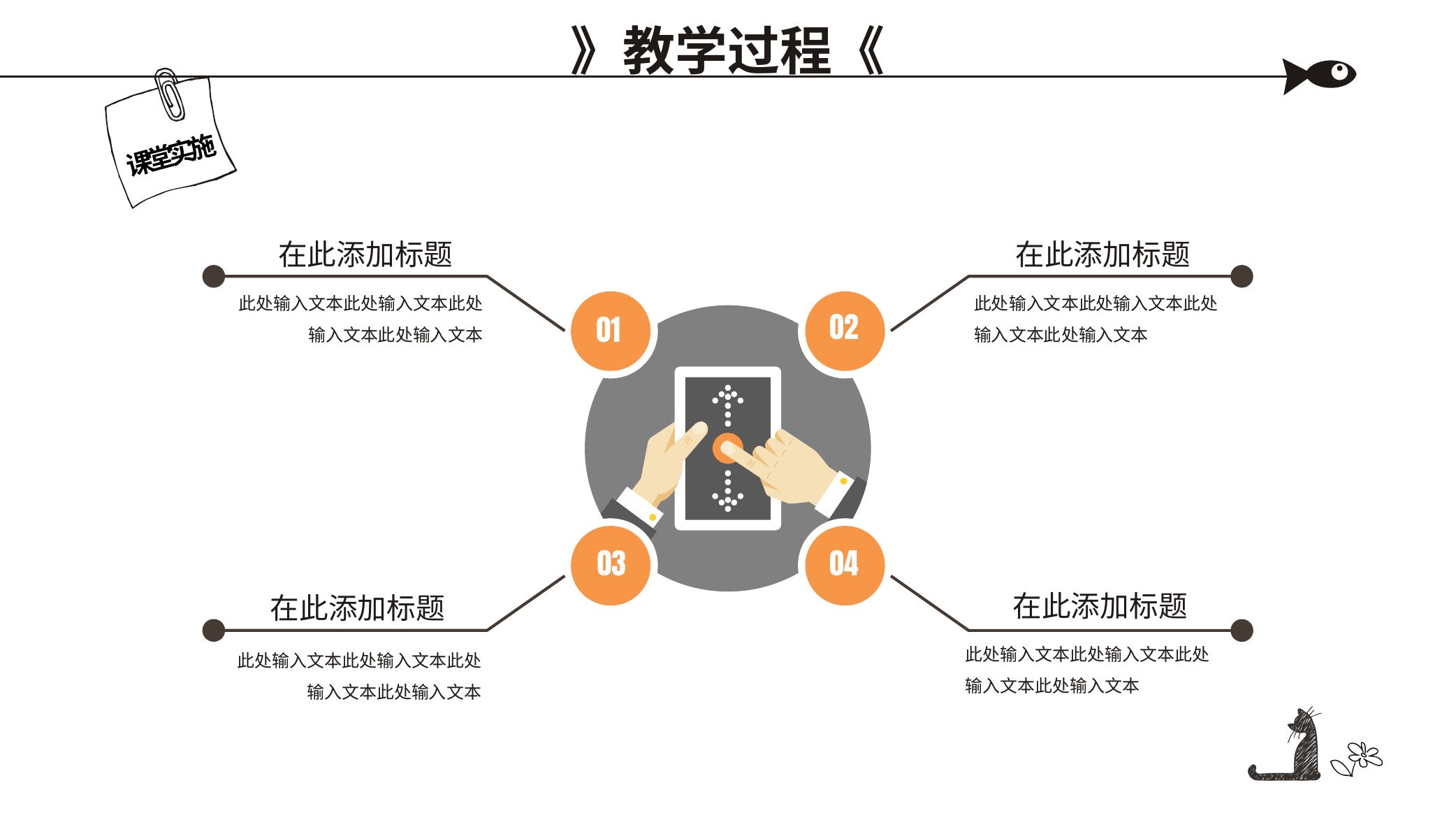

》教学过程《

课堂实施
在此添加标题
在此添加标题

此处输入文本此处输入文本此处输入文本此处输入文本
此处输入文本此处输入文本此处输入文本此处输入文本

02
01
03
04

在此添加标题
在此添加标题
此处输入文本此处输入文本此处输入文本此处输入文本
此处输入文本此处输入文本此处输入文本此处输入文本